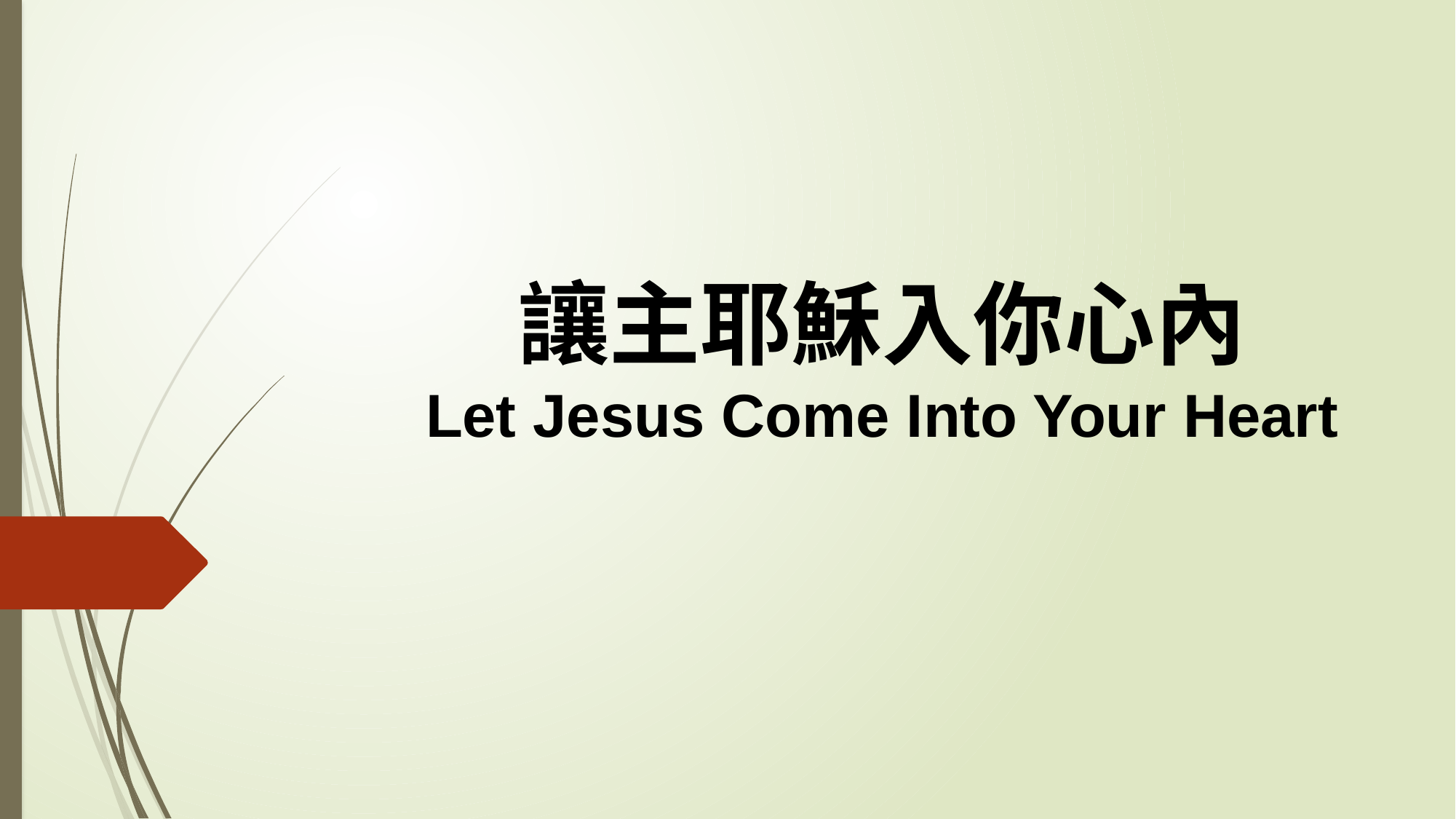

# 讓主耶穌入你心內 Let Jesus Come Into Your Heart